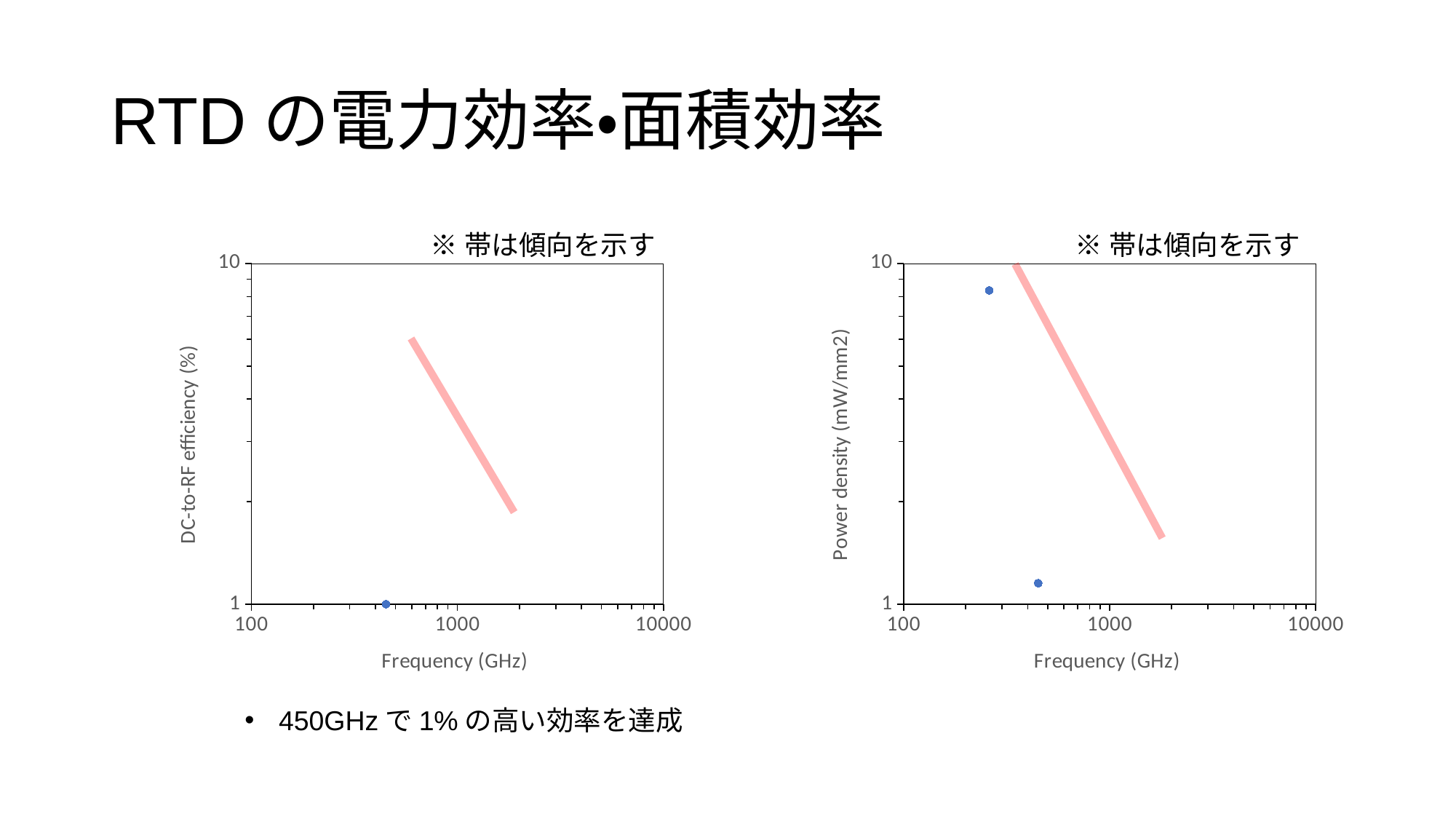

# RTDの電力効率・面積効率
※帯は傾向を示す
※帯は傾向を示す

### Chart

| Category | DC-to-RF efficiency (%) |
|---|---|

### Chart

| Category | Power density (mW/mm2) |
|---|---|
450GHzで1%の高い効率を達成